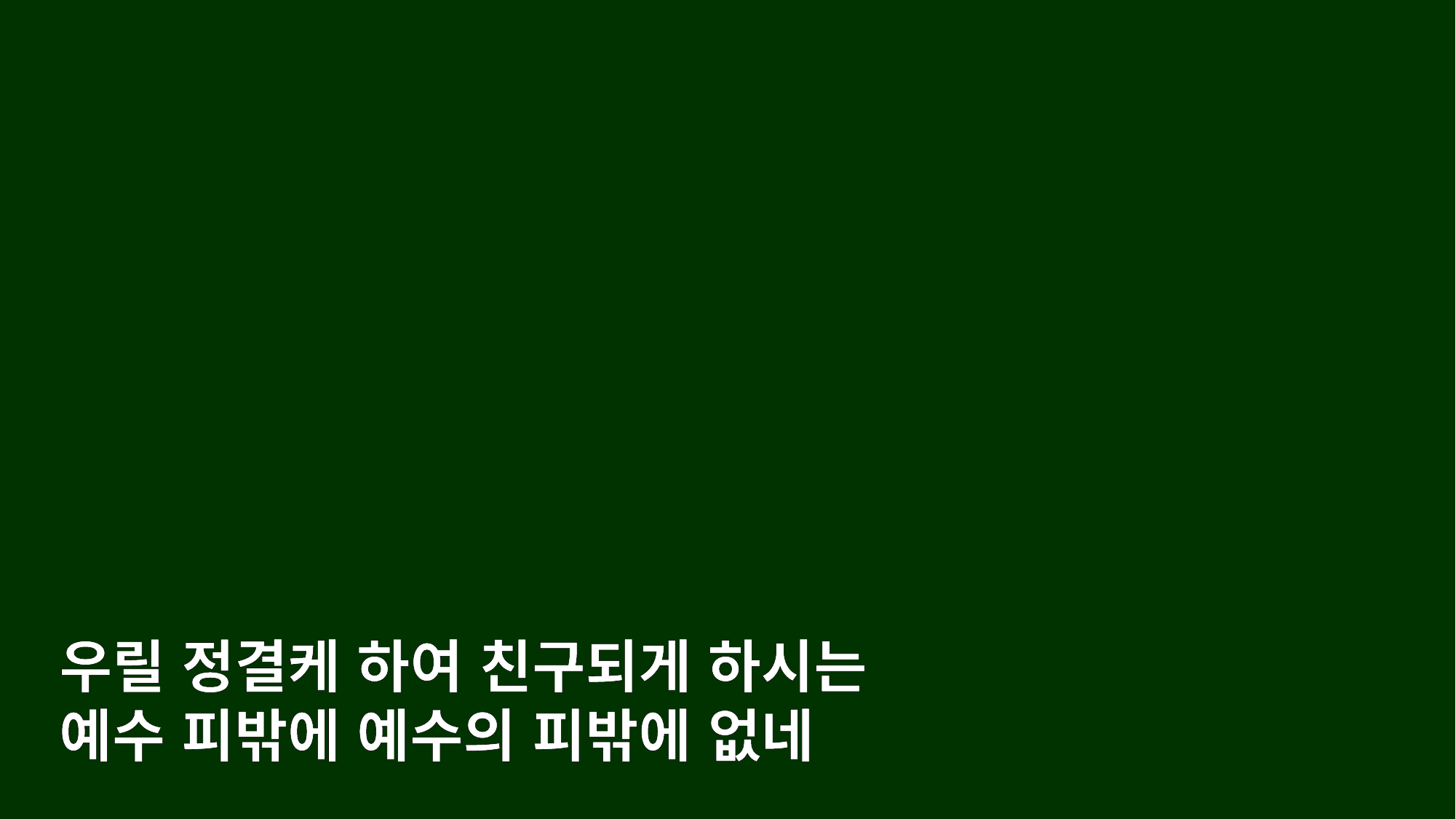

우릴 정결케 하여 친구되게 하시는
예수 피밖에 예수의 피밖에 없네